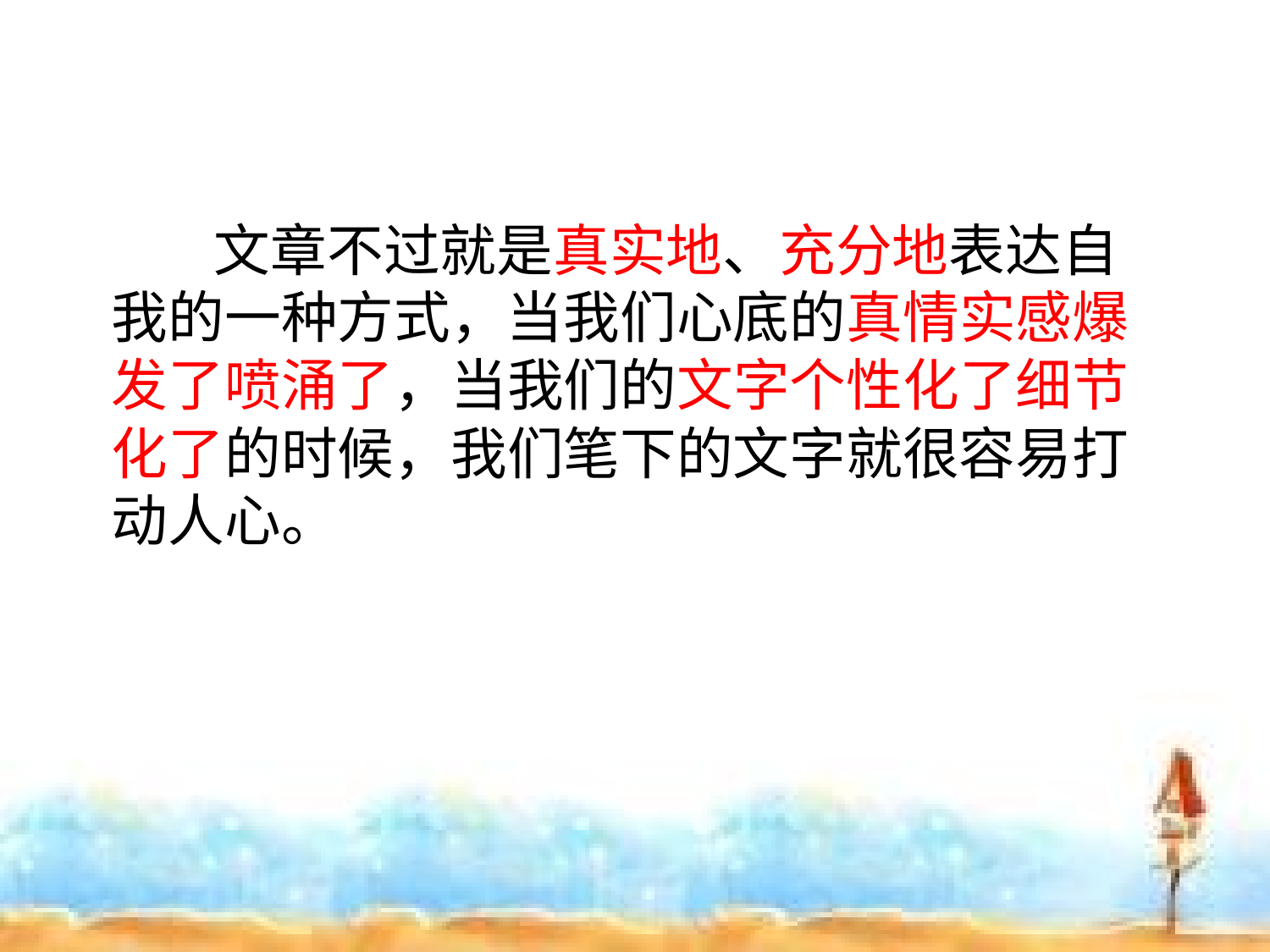

文章不过就是真实地、充分地表达自我的一种方式，当我们心底的真情实感爆发了喷涌了，当我们的文字个性化了细节化了的时候，我们笔下的文字就很容易打动人心。